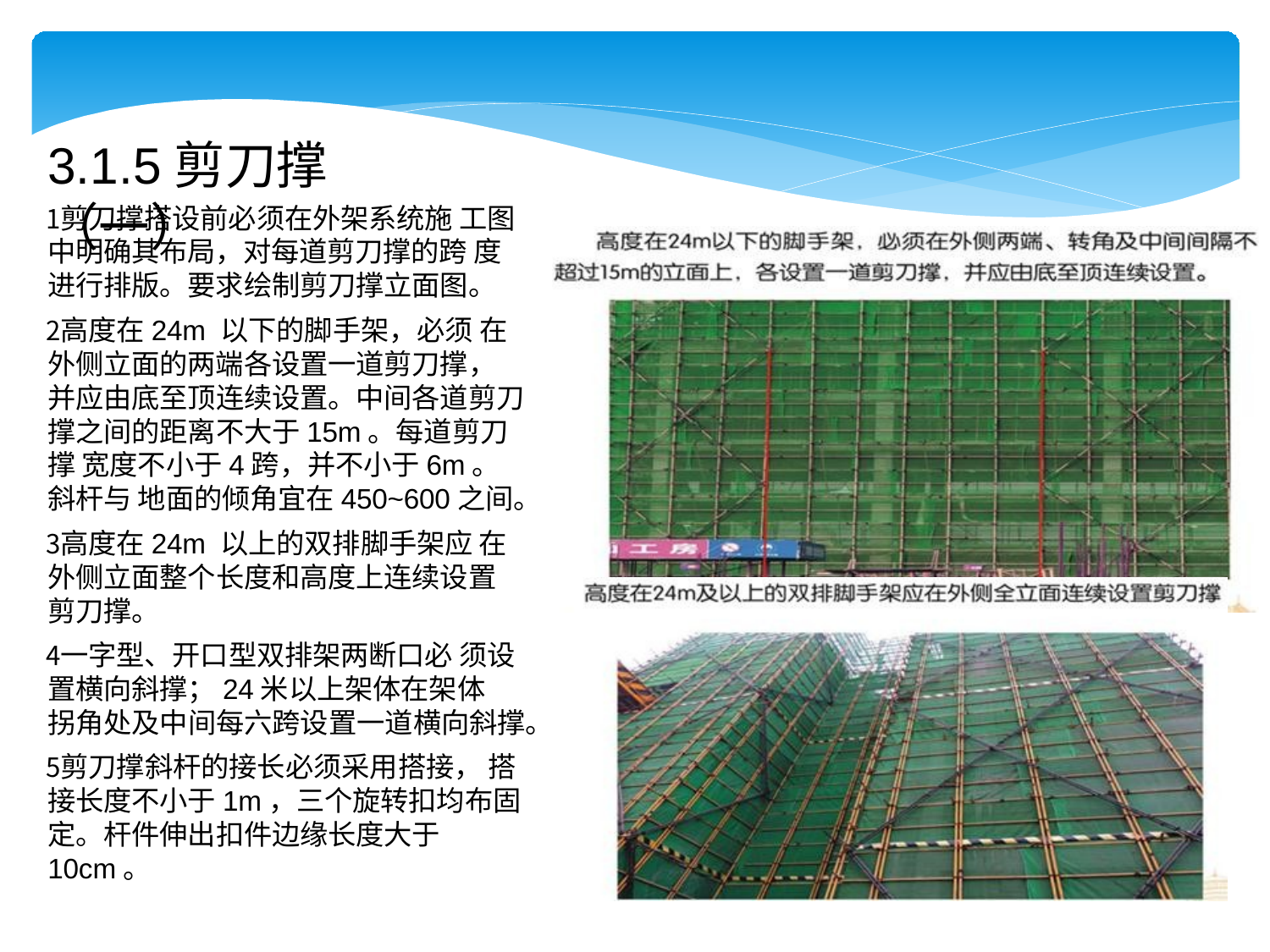

# 3.1.5剪刀撑（一）
剪刀撑搭设前必须在外架系统施 工图中明确其布局，对每道剪刀撑的跨 度进行排版。要求绘制剪刀撑立面图。
高度在24m 以下的脚手架，必须 在外侧立面的两端各设置一道剪刀撑， 并应由底至顶连续设置。中间各道剪刀 撑之间的距离不大于15m。每道剪刀撑 宽度不小于4跨，并不小于6m。斜杆与 地面的倾角宜在450~600之间。
高度在24m 以上的双排脚手架应 在外侧立面整个长度和高度上连续设置 剪刀撑。
一字型、开口型双排架两断口必 须设置横向斜撑；24米以上架体在架体
拐角处及中间每六跨设置一道横向斜撑。
剪刀撑斜杆的接长必须采用搭接， 搭接长度不小于1m，三个旋转扣均布固 定。杆件伸出扣件边缘长度大于10cm。